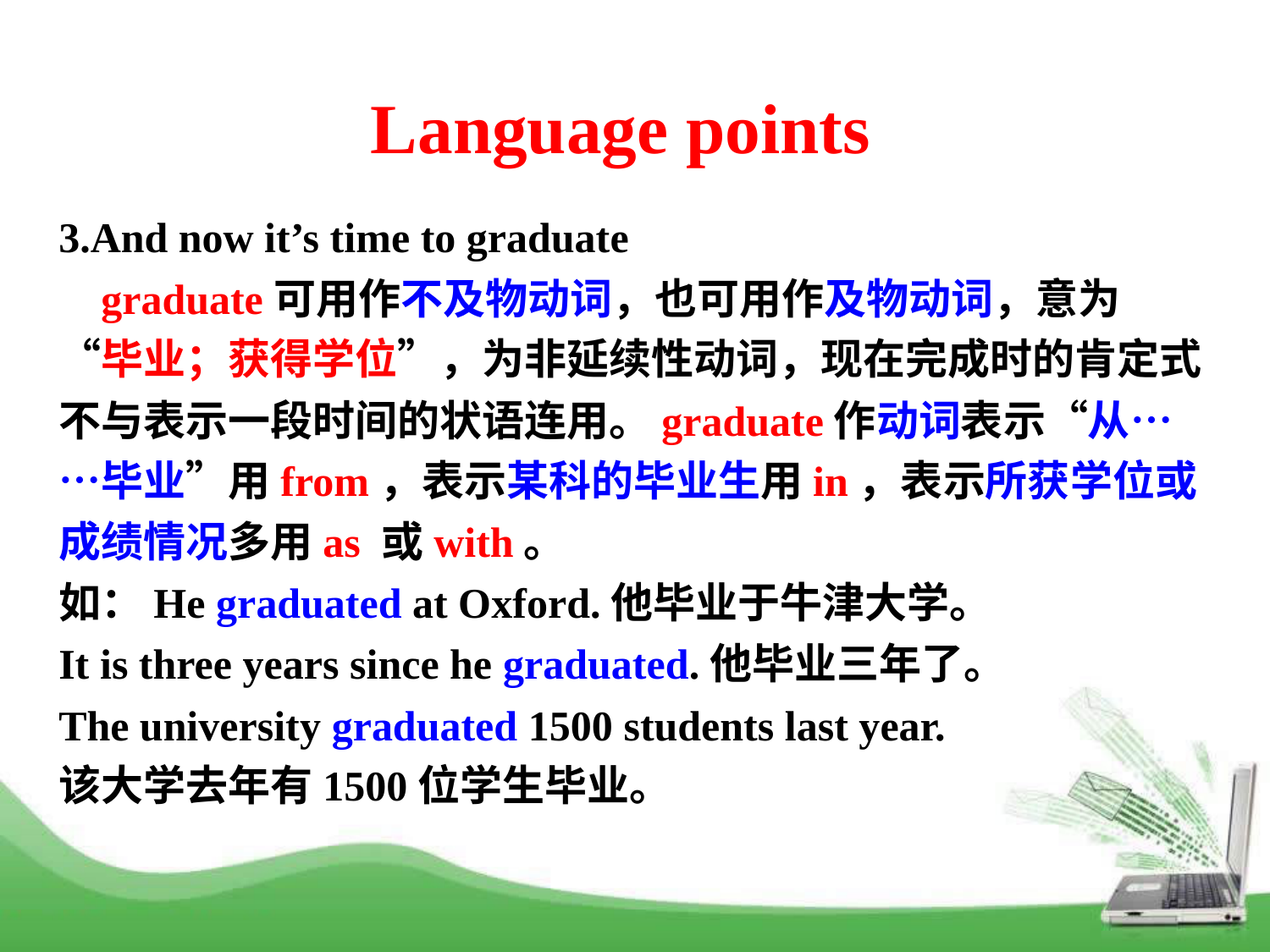

Language points
3.And now it’s time to graduate
    graduate可用作不及物动词，也可用作及物动词，意为“毕业；获得学位”，为非延续性动词，现在完成时的肯定式不与表示一段时间的状语连用。graduate作动词表示“从……毕业”用from，表示某科的毕业生用in，表示所获学位或成绩情况多用as 或with。
如：He graduated at Oxford.他毕业于牛津大学。
It is three years since he graduated.他毕业三年了。
The university graduated 1500 students last year.
该大学去年有1500位学生毕业。